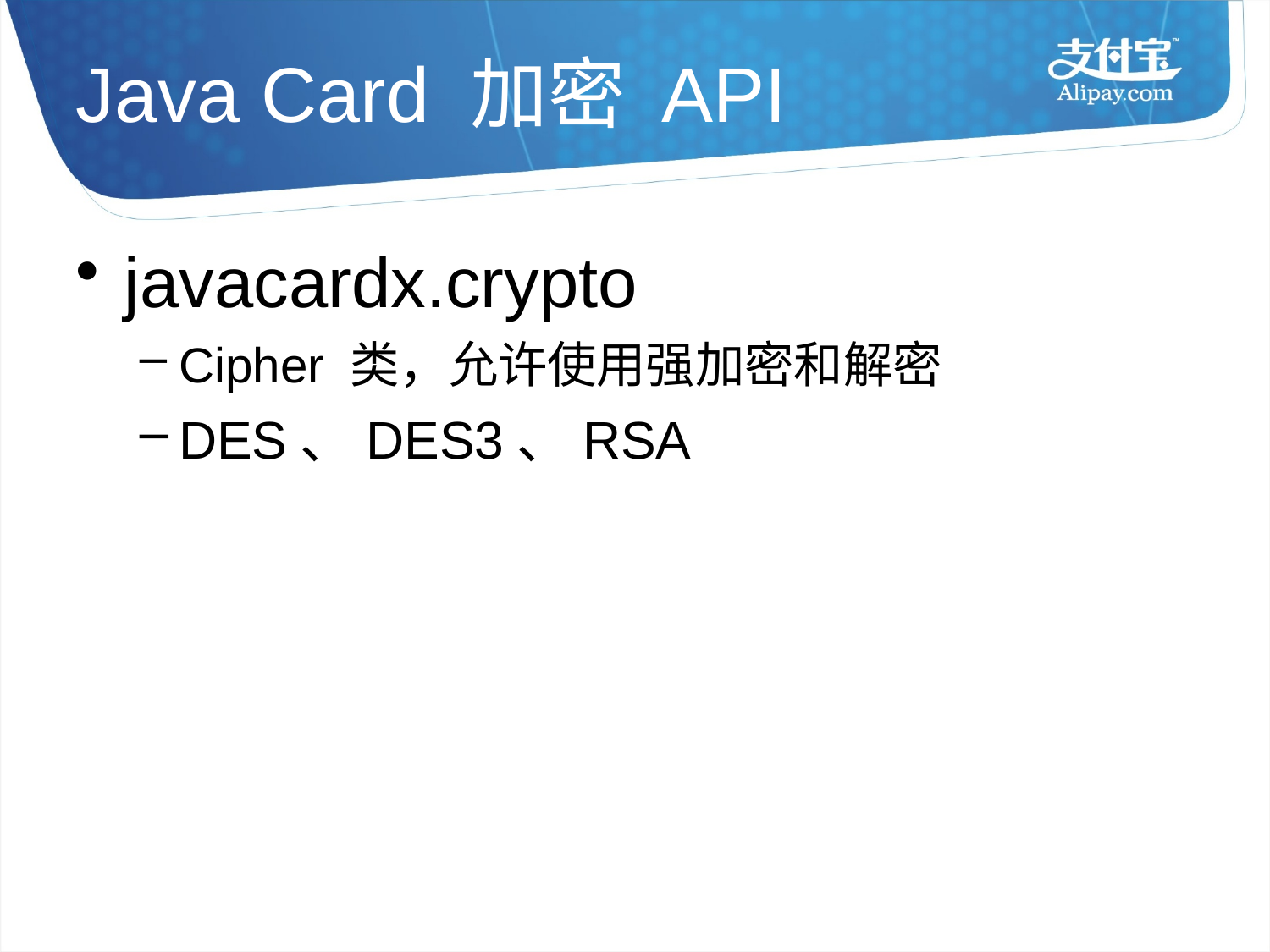

# Java Card 加密 API
javacardx.crypto
Cipher 类，允许使用强加密和解密
DES、DES3、RSA